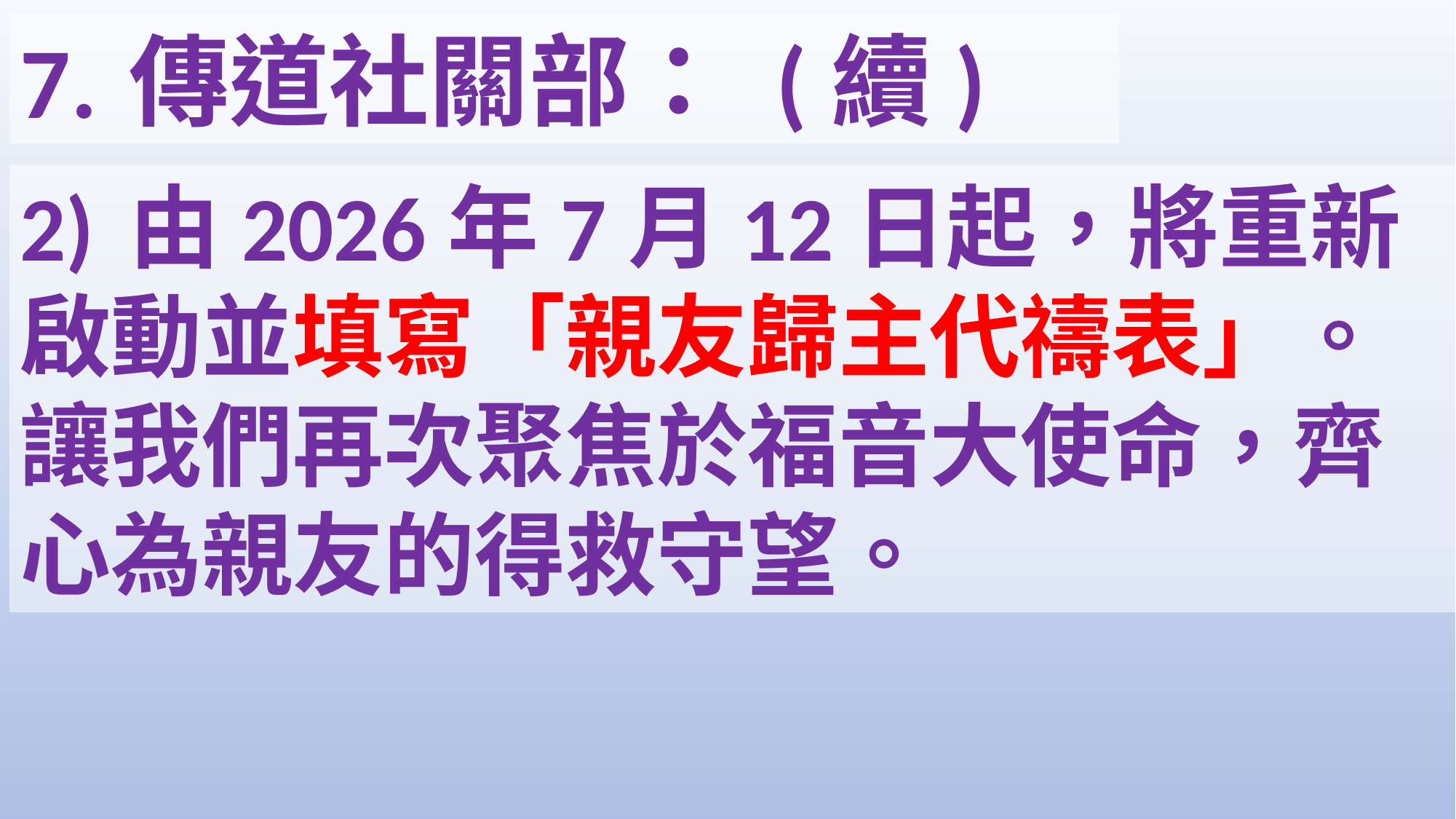

7.	傳道社關部： (續)
2)	由2026年7月12日起，將重新啟動並填寫「親友歸主代禱表」。讓我們再次聚焦於福音大使命，齊心為親友的得救守望。